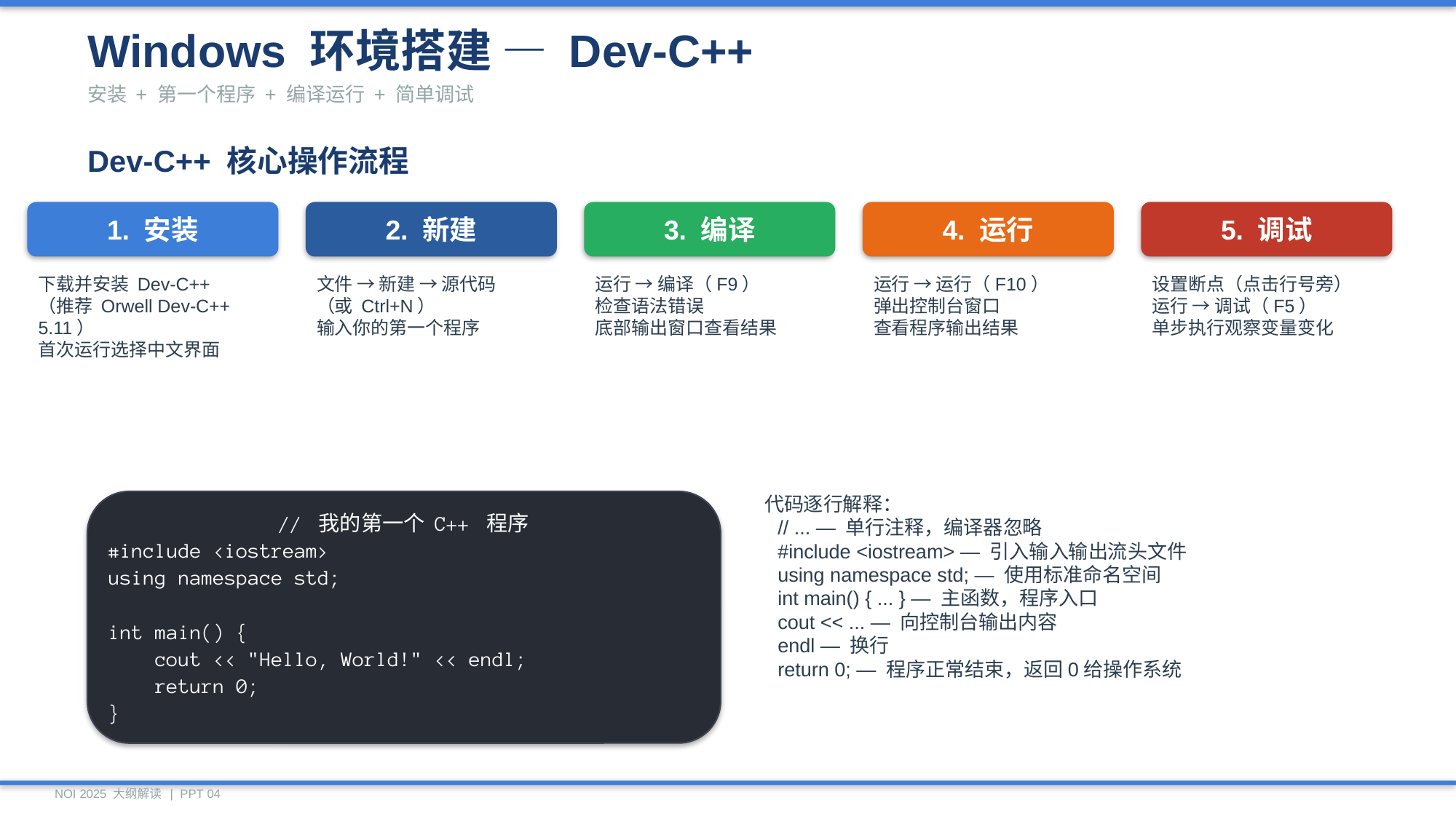

Windows 环境搭建 — Dev-C++
安装 + 第一个程序 + 编译运行 + 简单调试
Dev-C++ 核心操作流程
1. 安装
2. 新建
3. 编译
4. 运行
5. 调试
下载并安装 Dev-C++
（推荐 Orwell Dev-C++ 5.11）
首次运行选择中文界面
文件 → 新建 → 源代码
（或 Ctrl+N）
输入你的第一个程序
运行 → 编译（F9）
检查语法错误
底部输出窗口查看结果
运行 → 运行（F10）
弹出控制台窗口
查看程序输出结果
设置断点（点击行号旁）
运行 → 调试（F5）
单步执行观察变量变化
// 我的第一个 C++ 程序
#include <iostream>
using namespace std;

int main() {
    cout << "Hello, World!" << endl;
    return 0;
}
代码逐行解释：
  // ... — 单行注释，编译器忽略
  #include <iostream> — 引入输入输出流头文件
  using namespace std; — 使用标准命名空间
  int main() { ... } — 主函数，程序入口
  cout << ... — 向控制台输出内容
  endl — 换行
  return 0; — 程序正常结束，返回0给操作系统

NOI 2025 大纲解读  |  PPT 04